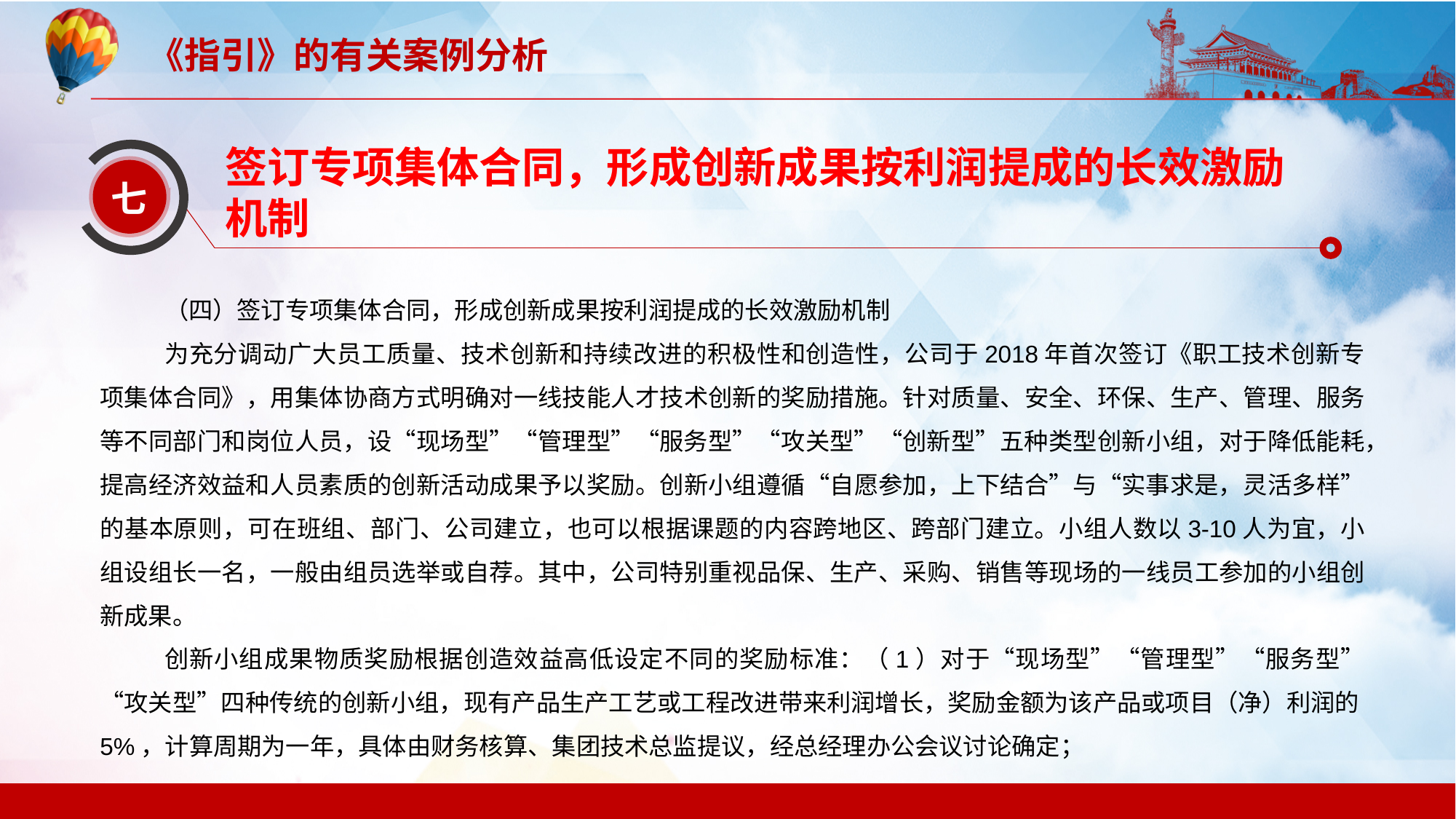

签订专项集体合同，形成创新成果按利润提成的长效激励机制

七

（四）签订专项集体合同，形成创新成果按利润提成的长效激励机制
为充分调动广大员工质量、技术创新和持续改进的积极性和创造性，公司于2018年首次签订《职工技术创新专项集体合同》，用集体协商方式明确对一线技能人才技术创新的奖励措施。针对质量、安全、环保、生产、管理、服务等不同部门和岗位人员，设“现场型”“管理型”“服务型”“攻关型”“创新型”五种类型创新小组，对于降低能耗，提高经济效益和人员素质的创新活动成果予以奖励。创新小组遵循“自愿参加，上下结合”与“实事求是，灵活多样”的基本原则，可在班组、部门、公司建立，也可以根据课题的内容跨地区、跨部门建立。小组人数以3-10人为宜，小组设组长一名，一般由组员选举或自荐。其中，公司特别重视品保、生产、采购、销售等现场的一线员工参加的小组创新成果。
创新小组成果物质奖励根据创造效益高低设定不同的奖励标准：（1）对于“现场型”“管理型”“服务型”“攻关型”四种传统的创新小组，现有产品生产工艺或工程改进带来利润增长，奖励金额为该产品或项目（净）利润的5%，计算周期为一年，具体由财务核算、集团技术总监提议，经总经理办公会议讨论确定；